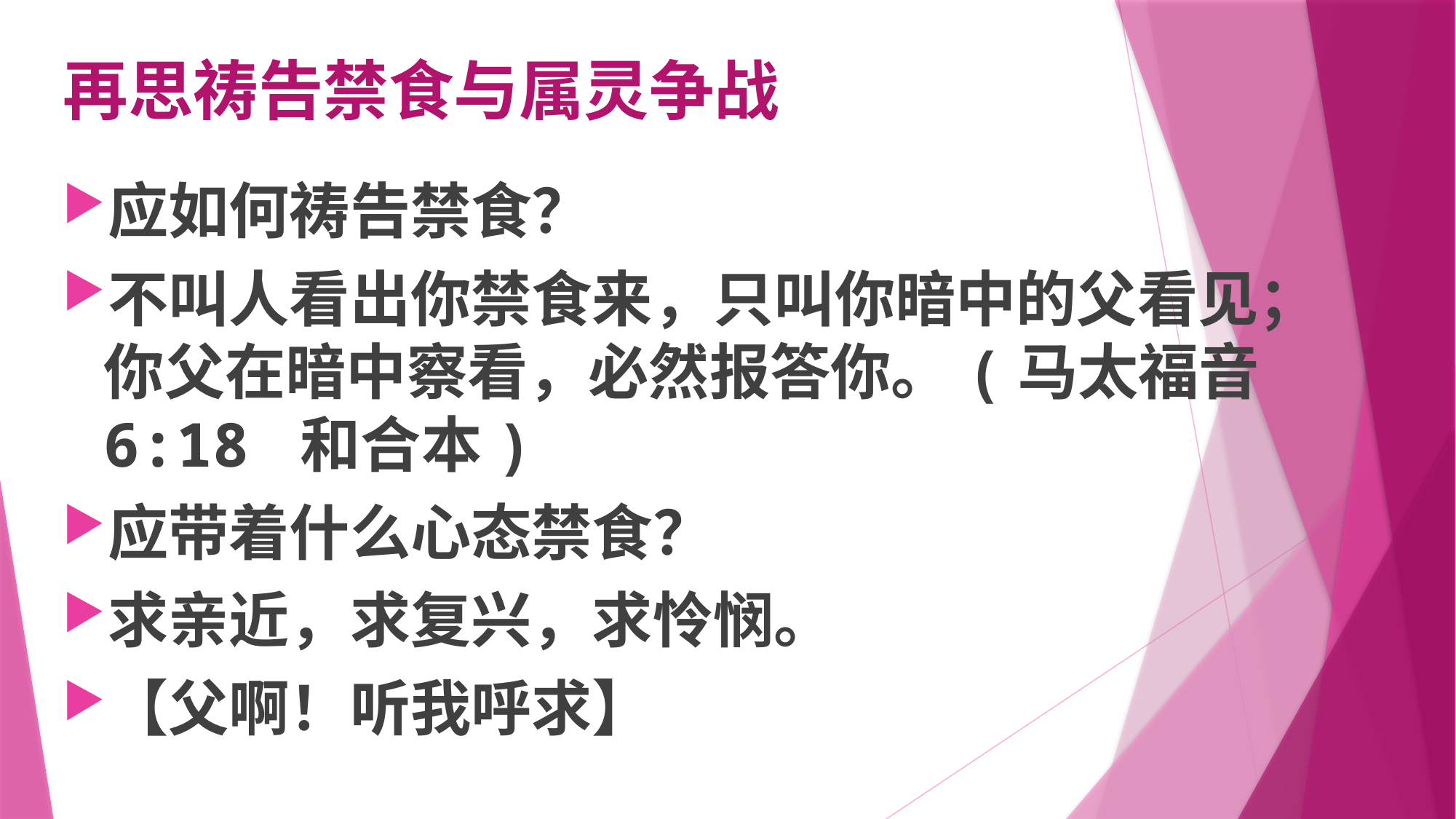

# 再思祷告禁食与属灵争战
应如何祷告禁食？
不叫人看出你禁食来，只叫你暗中的父看见；你父在暗中察看，必然报答你。(马太福音 6:18 和合本)
应带着什么心态禁食？
求亲近，求复兴，求怜悯。
【父啊！听我呼求】